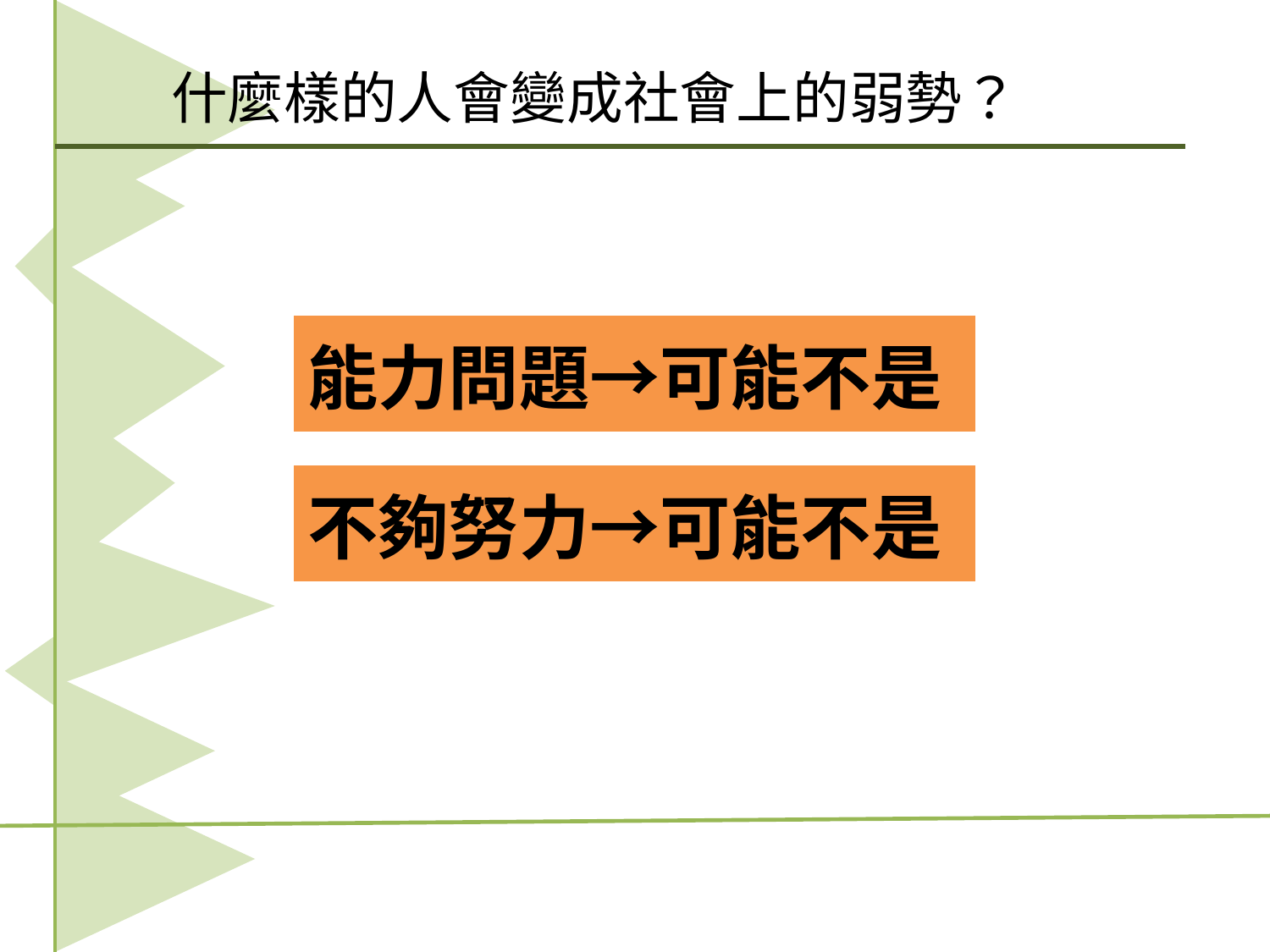

什麼樣的人會變成社會上的弱勢？
| 能力問題→可能不是 |
| --- |
| 不夠努力→可能不是 |
| --- |